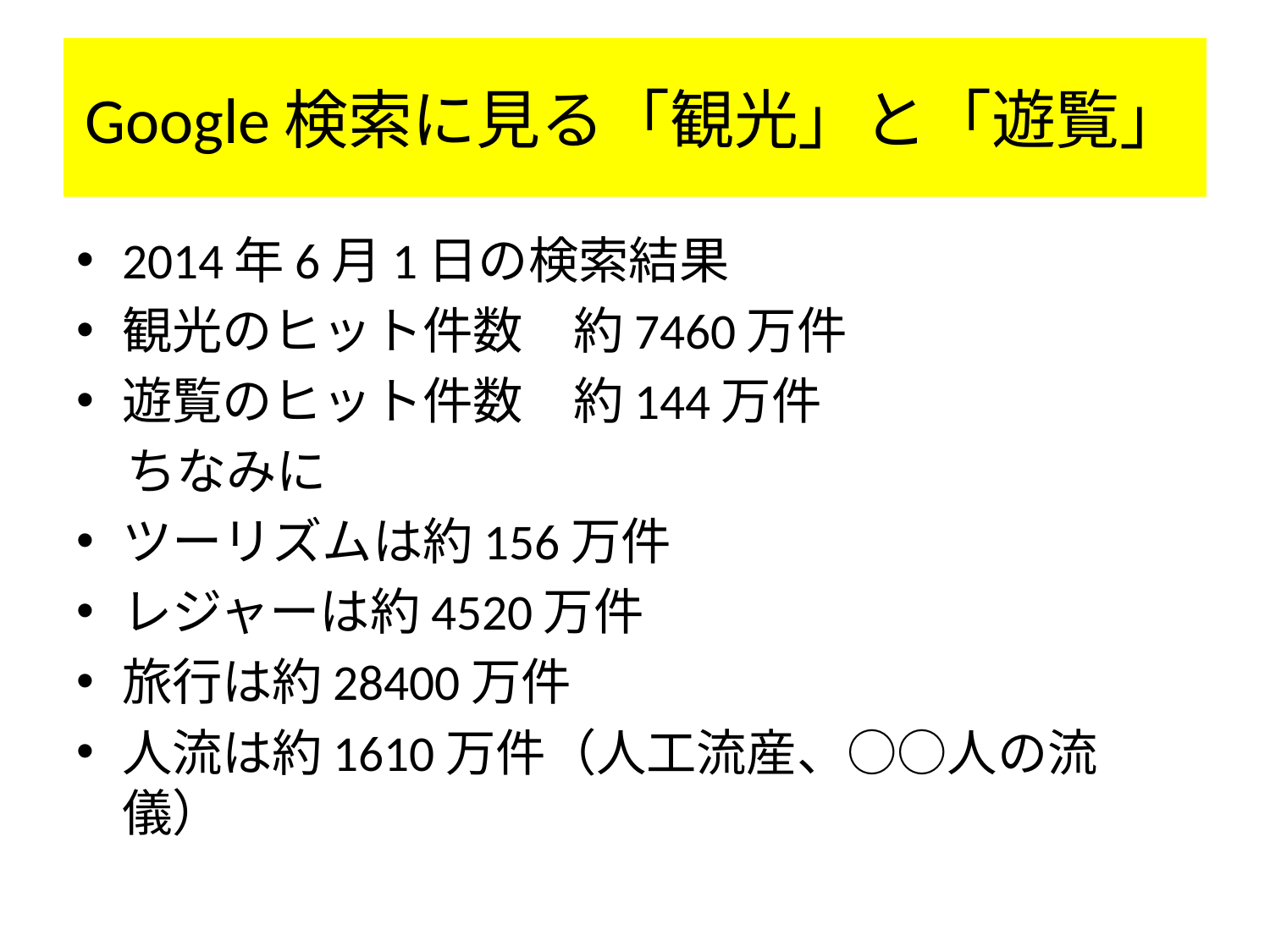

# Google検索に見る「観光」と「遊覧」
2014年6月1日の検索結果
観光のヒット件数　約7460万件
遊覧のヒット件数　約144万件
　ちなみに
ツーリズムは約156万件
レジャーは約4520万件
旅行は約28400万件
人流は約1610万件（人工流産、○○人の流儀）